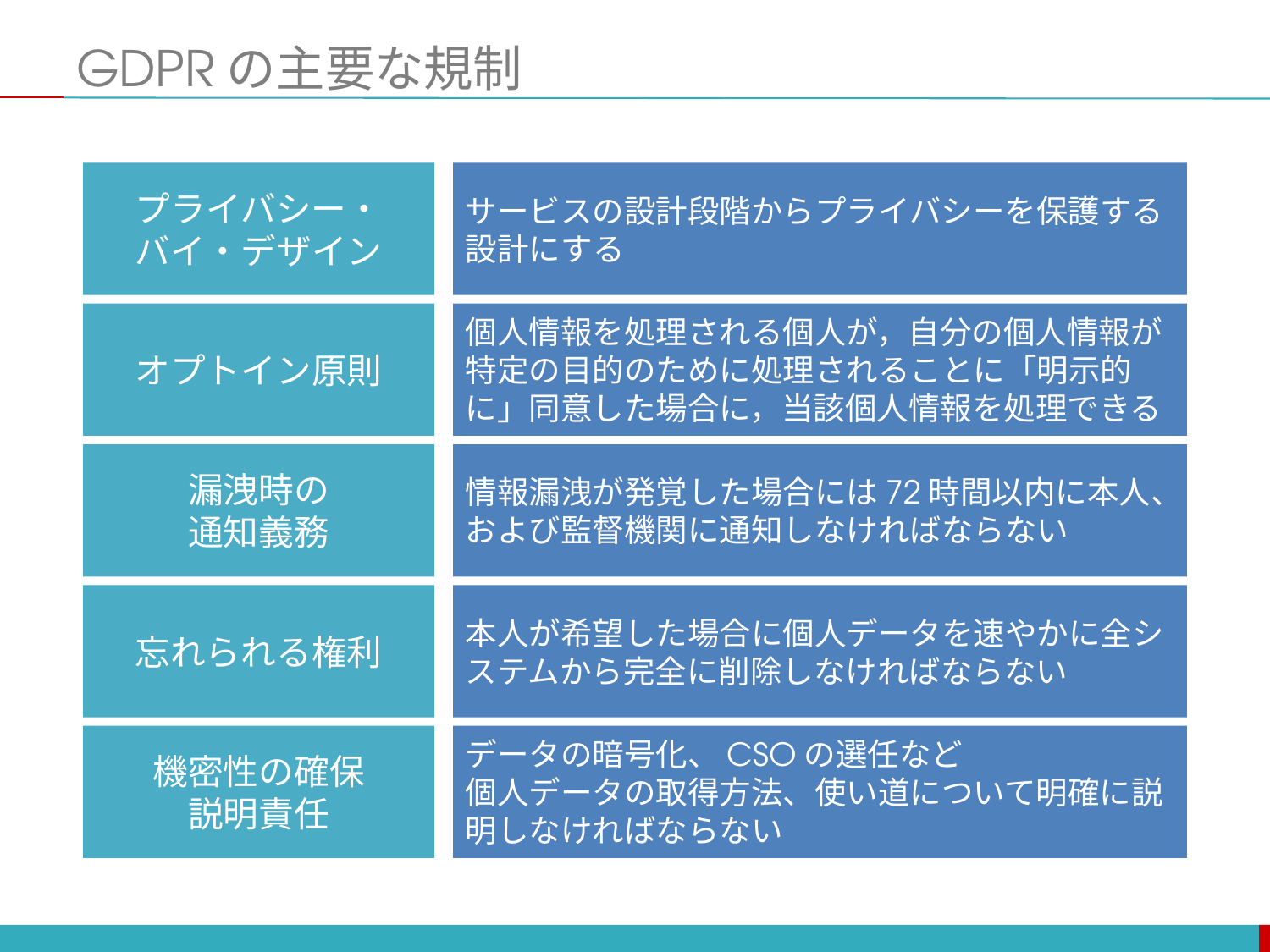

# GDPRの主要な規制
プライバシー・
バイ・デザイン
サービスの設計段階からプライバシーを保護する設計にする
オプトイン原則
個人情報を処理される個人が，自分の個人情報が特定の目的のために処理されることに「明示的に」同意した場合に，当該個人情報を処理できる
漏洩時の
通知義務
情報漏洩が発覚した場合には72時間以内に本人、および監督機関に通知しなければならない
忘れられる権利
本人が希望した場合に個人データを速やかに全システムから完全に削除しなければならない
機密性の確保
説明責任
データの暗号化、CSOの選任など
個人データの取得方法、使い道について明確に説明しなければならない